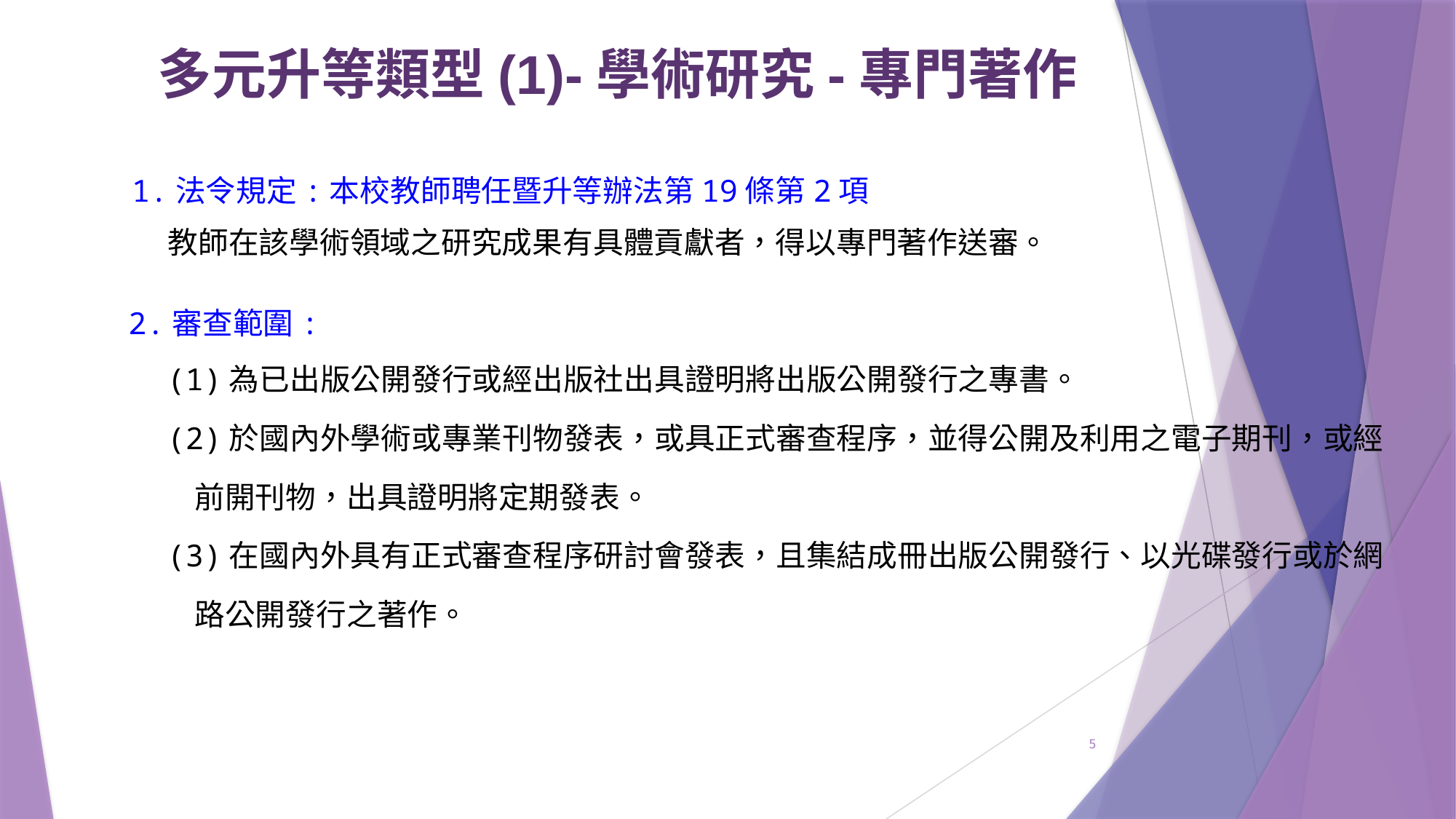

# 多元升等類型(1)-學術研究-專門著作
 1.法令規定:本校教師聘任暨升等辦法第19條第2項
       教師在該學術領域之研究成果有具體貢獻者，得以專門著作送審。
2.審查範圍:
(1)為已出版公開發行或經出版社出具證明將出版公開發行之專書。
(2)於國內外學術或專業刊物發表，或具正式審查程序，並得公開及利用之電子期刊，或經
   前開刊物，出具證明將定期發表。
(3)在國內外具有正式審查程序研討會發表，且集結成冊出版公開發行、以光碟發行或於網
   路公開發行之著作。
5